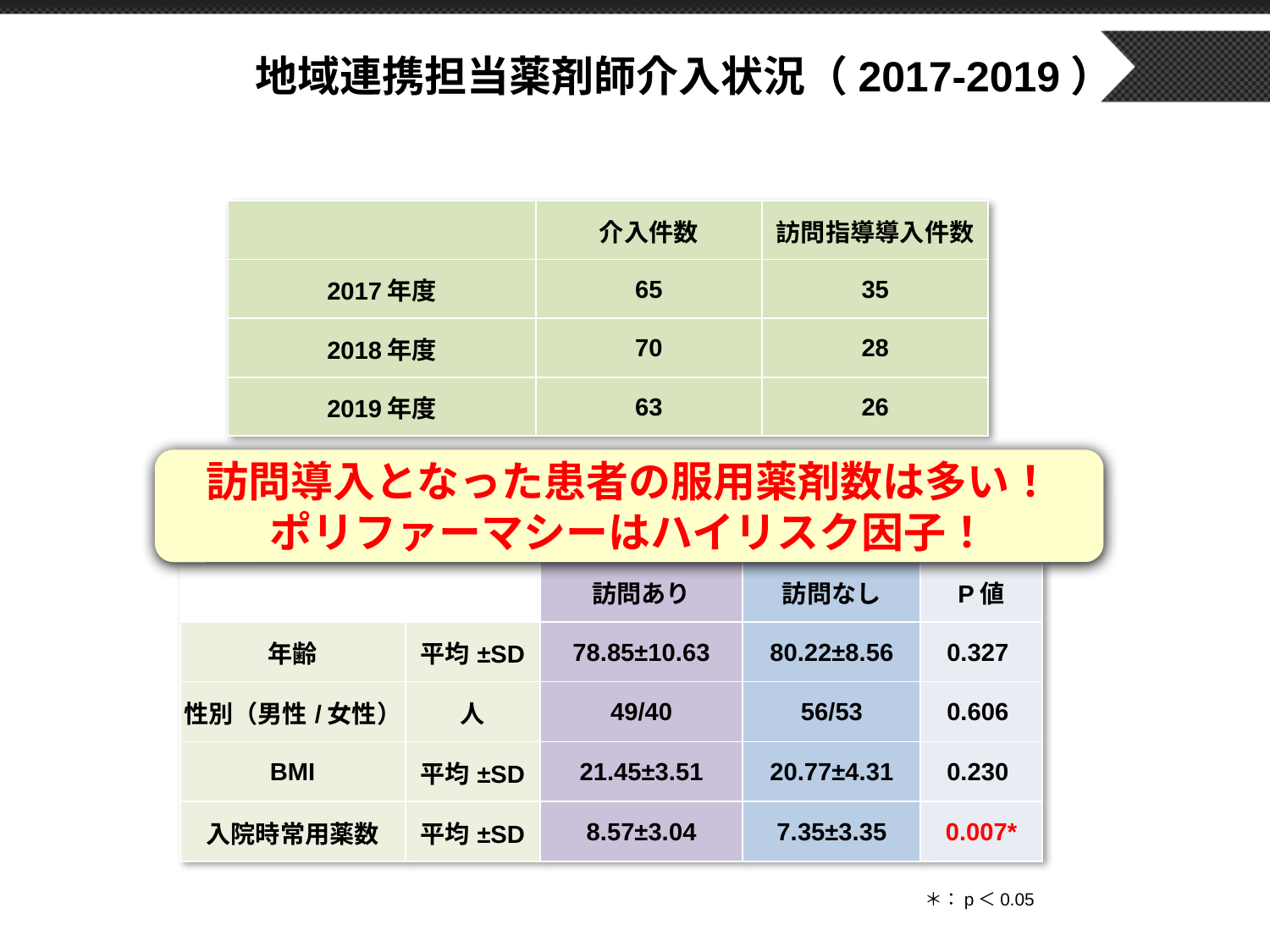

地域連携担当薬剤師介入状況（2017-2019）
|  | 介入件数 | 訪問指導導入件数 |
| --- | --- | --- |
| 2017年度 | 65 | 35 |
| 2018年度 | 70 | 28 |
| 2019年度 | 63 | 26 |
訪問導入となった患者の服用薬剤数は多い！
ポリファーマシーはハイリスク因子！
|  |  | 訪問あり | 訪問なし | P値 |
| --- | --- | --- | --- | --- |
| 年齢 | 平均±SD | 78.85±10.63 | 80.22±8.56 | 0.327 |
| 性別（男性/女性） | 人 | 49/40 | 56/53 | 0.606 |
| BMI | 平均±SD | 21.45±3.51 | 20.77±4.31 | 0.230 |
| 入院時常用薬数 | 平均±SD | 8.57±3.04 | 7.35±3.35 | 0.007\* |
＊：p＜0.05